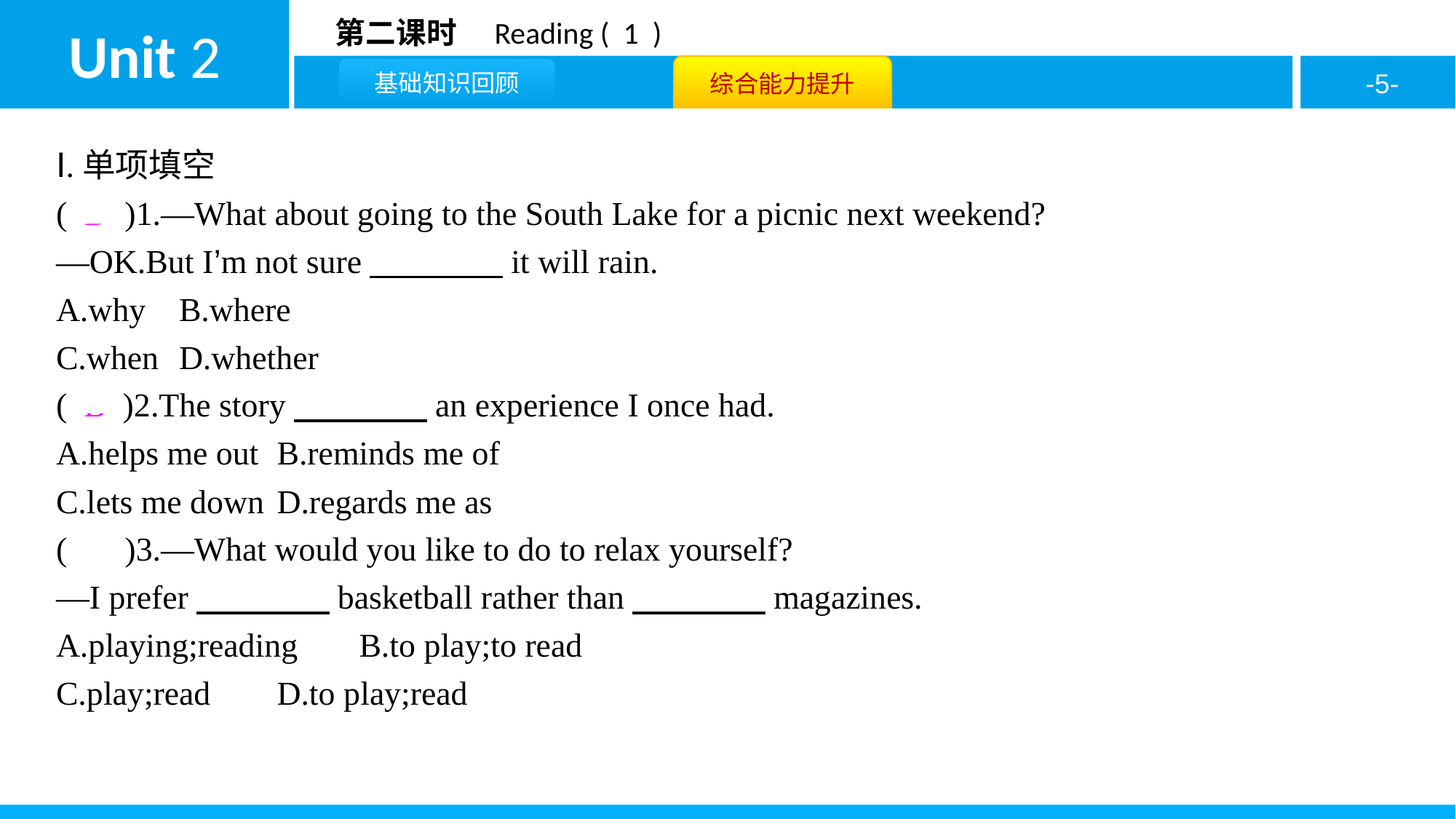

Ⅰ.单项填空
(  D  )1.—What about going to the South Lake for a picnic next weekend?
—OK.But I’m not sure　　　　it will rain.
A.why	B.where
C.when	D.whether
(  B  )2.The story　　　　an experience I once had.
A.helps me out	B.reminds me of
C.lets me down	D.regards me as
(  D  )3.—What would you like to do to relax yourself?
—I prefer　　　　basketball rather than　　　　magazines.
A.playing;reading	B.to play;to read
C.play;read	D.to play;read